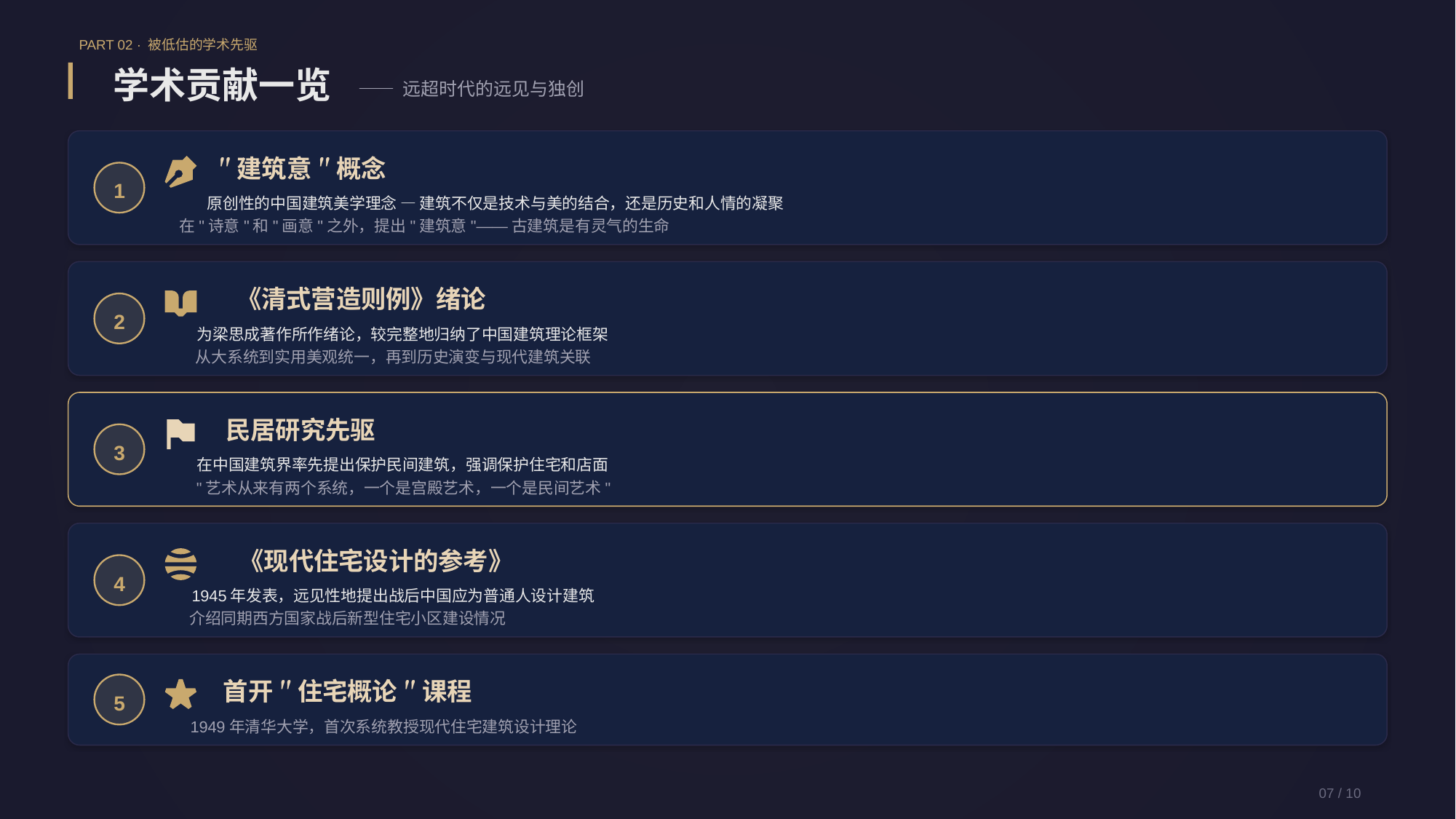

PART 02 · 被低估的学术先驱
学术贡献一览

—— 远超时代的远见与独创

"建筑意"概念

1
原创性的中国建筑美学理念 — 建筑不仅是技术与美的结合，还是历史和人情的凝聚
在"诗意"和"画意"之外，提出"建筑意"——古建筑是有灵气的生命

《清式营造则例》绪论

2
为梁思成著作所作绪论，较完整地归纳了中国建筑理论框架
从大系统到实用美观统一，再到历史演变与现代建筑关联

民居研究先驱

3
在中国建筑界率先提出保护民间建筑，强调保护住宅和店面
"艺术从来有两个系统，一个是宫殿艺术，一个是民间艺术"

《现代住宅设计的参考》

4
1945年发表，远见性地提出战后中国应为普通人设计建筑
介绍同期西方国家战后新型住宅小区建设情况

首开"住宅概论"课程

5
1949年清华大学，首次系统教授现代住宅建筑设计理论
07 / 10